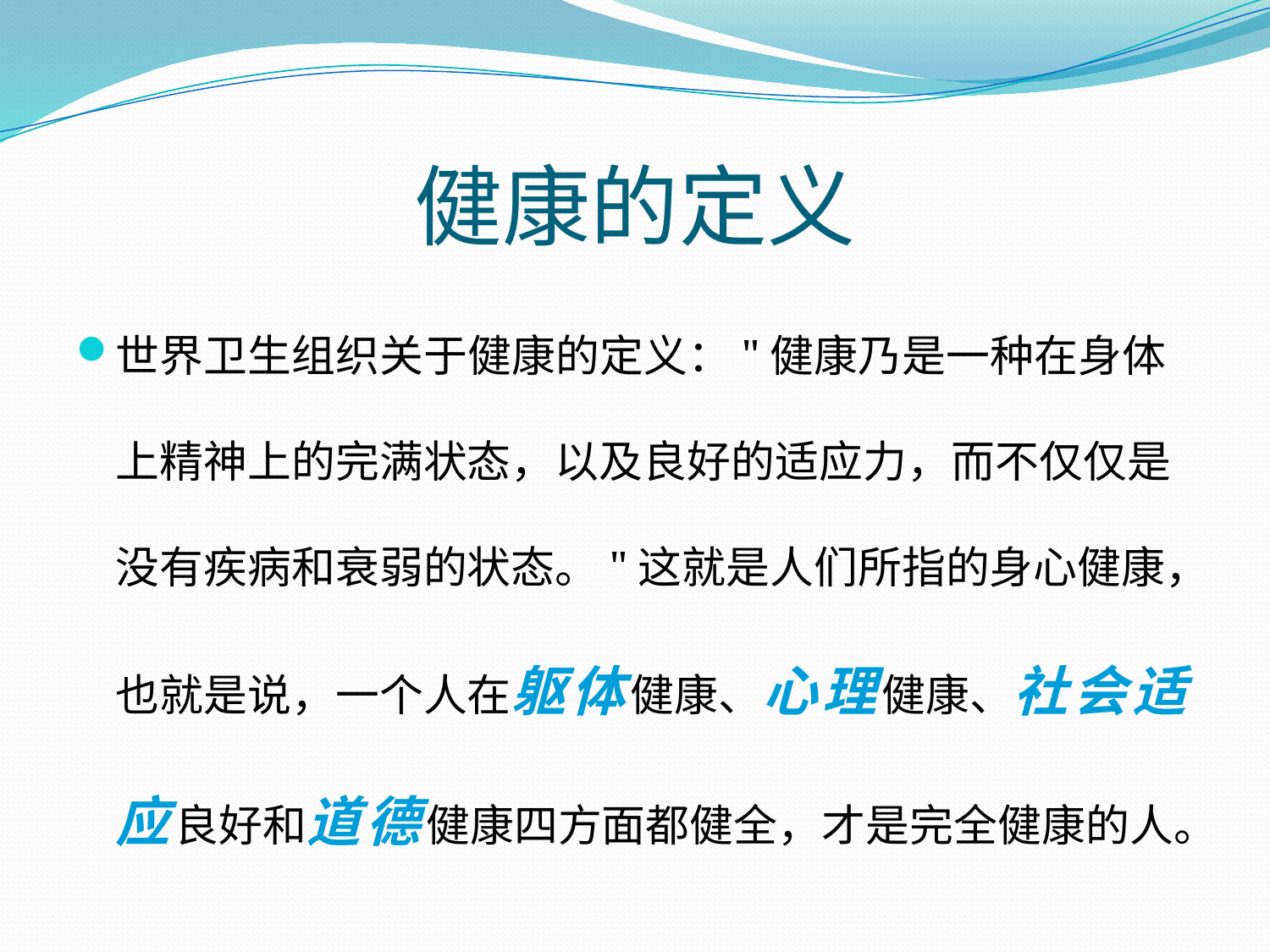

# 健康的定义
世界卫生组织关于健康的定义："健康乃是一种在身体上精神上的完满状态，以及良好的适应力，而不仅仅是没有疾病和衰弱的状态。"这就是人们所指的身心健康，也就是说，一个人在躯体健康、心理健康、社会适应良好和道德健康四方面都健全，才是完全健康的人。